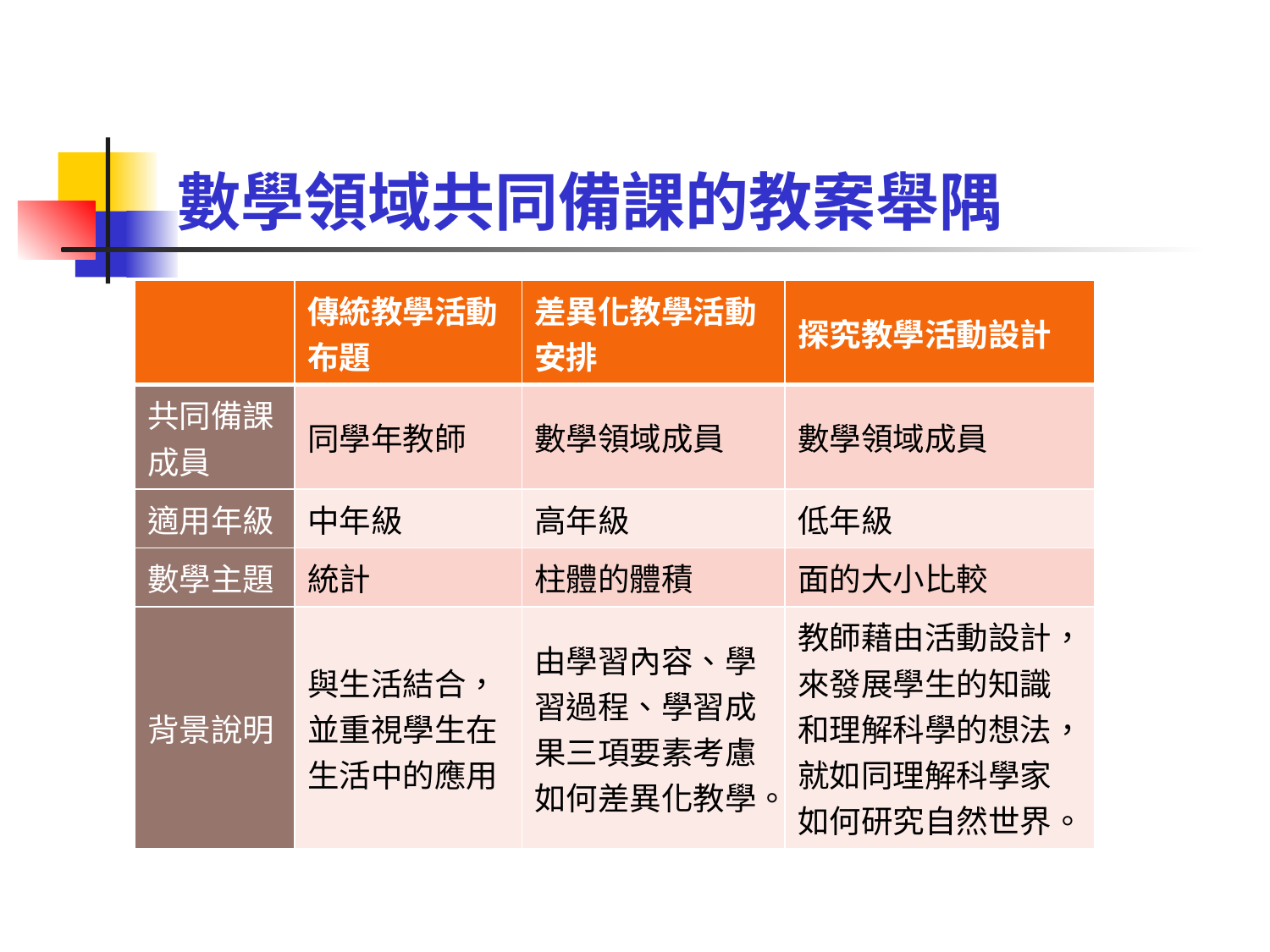

# 數學領域共同備課的教案舉隅
|  | 傳統教學活動布題 | 差異化教學活動安排 | 探究教學活動設計 |
| --- | --- | --- | --- |
| 共同備課 成員 | 同學年教師 | 數學領域成員 | 數學領域成員 |
| 適用年級 | 中年級 | 高年級 | 低年級 |
| 數學主題 | 統計 | 柱體的體積 | 面的大小比較 |
| 背景說明 | 與生活結合，並重視學生在生活中的應用 | 由學習內容、學習過程、學習成果三項要素考慮如何差異化教學。 | 教師藉由活動設計，來發展學生的知識和理解科學的想法，就如同理解科學家如何研究自然世界。 |